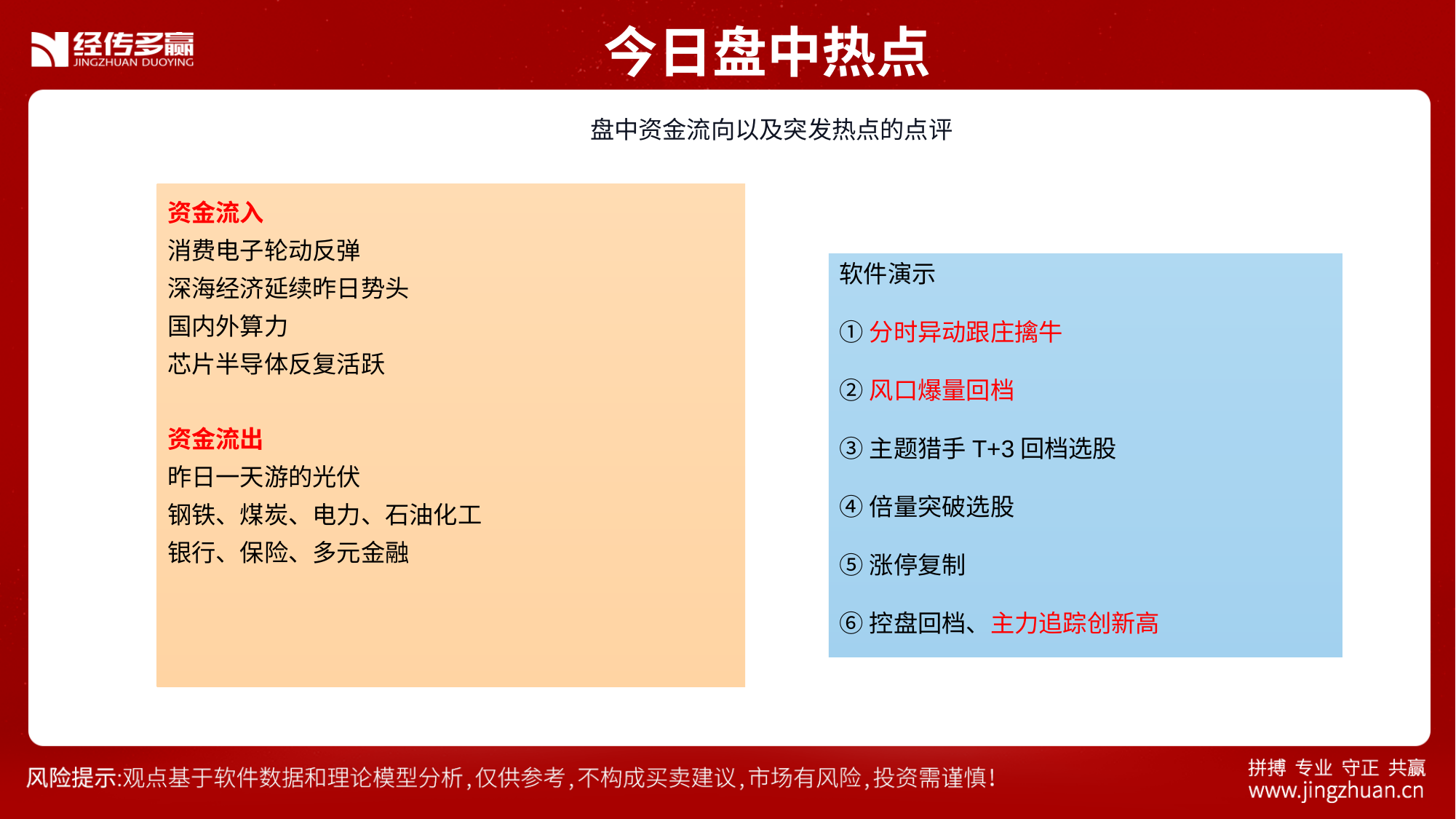

今日盘中热点
          盘中资金流向以及突发热点的点评

资金流入
消费电子轮动反弹
深海经济延续昨日势头
国内外算力
芯片半导体反复活跃

资金流出
昨日一天游的光伏
钢铁、煤炭、电力、石油化工
银行、保险、多元金融

软件演示

①分时异动跟庄擒牛

②风口爆量回档

③主题猎手T+3回档选股

④倍量突破选股

⑤涨停复制

⑥控盘回档、主力追踪创新高